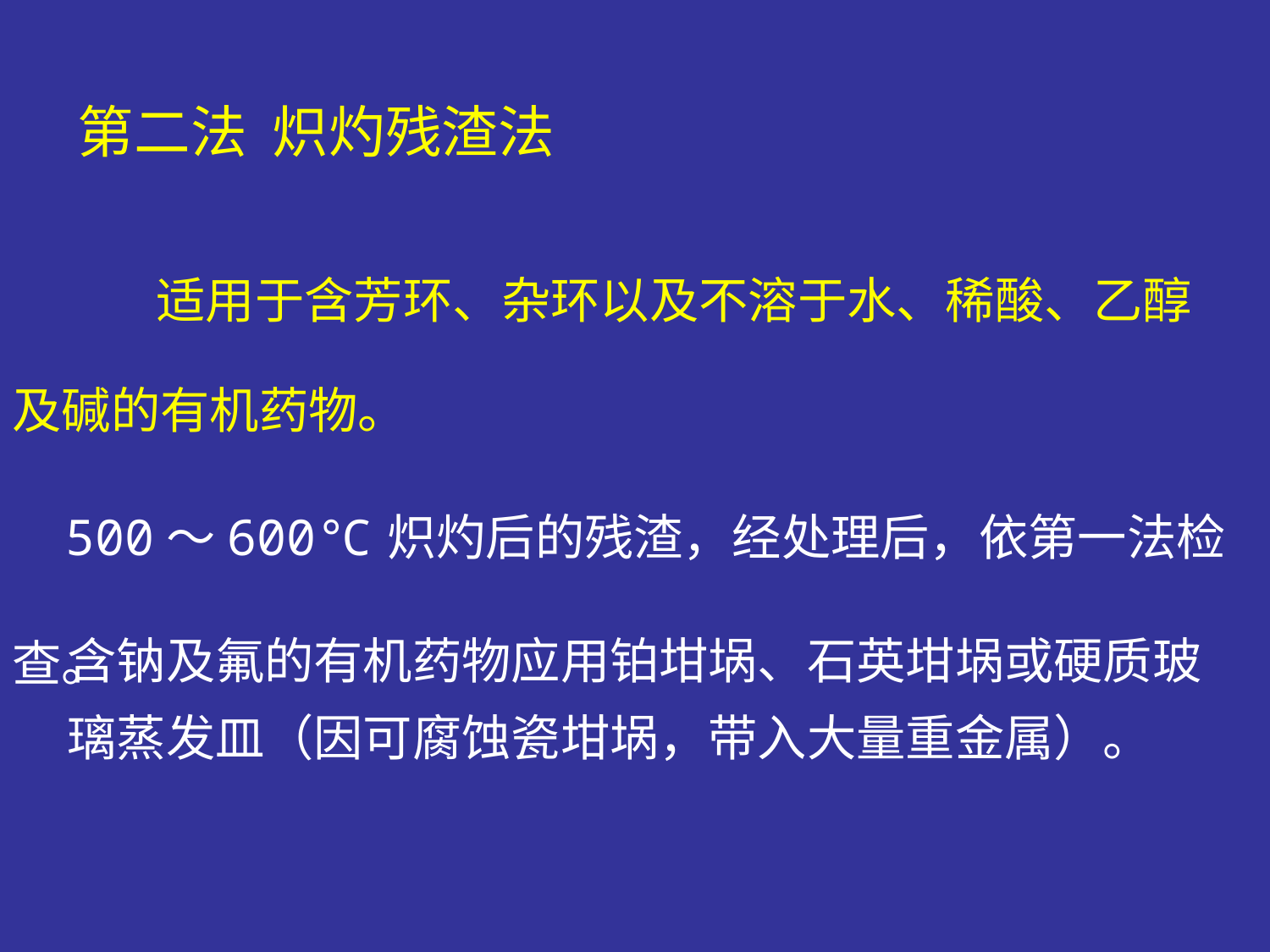

第二法  炽灼残渣法
        适用于含芳环、杂环以及不溶于水、稀酸、乙醇及碱的有机药物。
   500～600℃炽灼后的残渣，经处理后，依第一法检查。
含钠及氟的有机药物应用铂坩埚、石英坩埚或硬质玻璃蒸发皿（因可腐蚀瓷坩埚，带入大量重金属）。